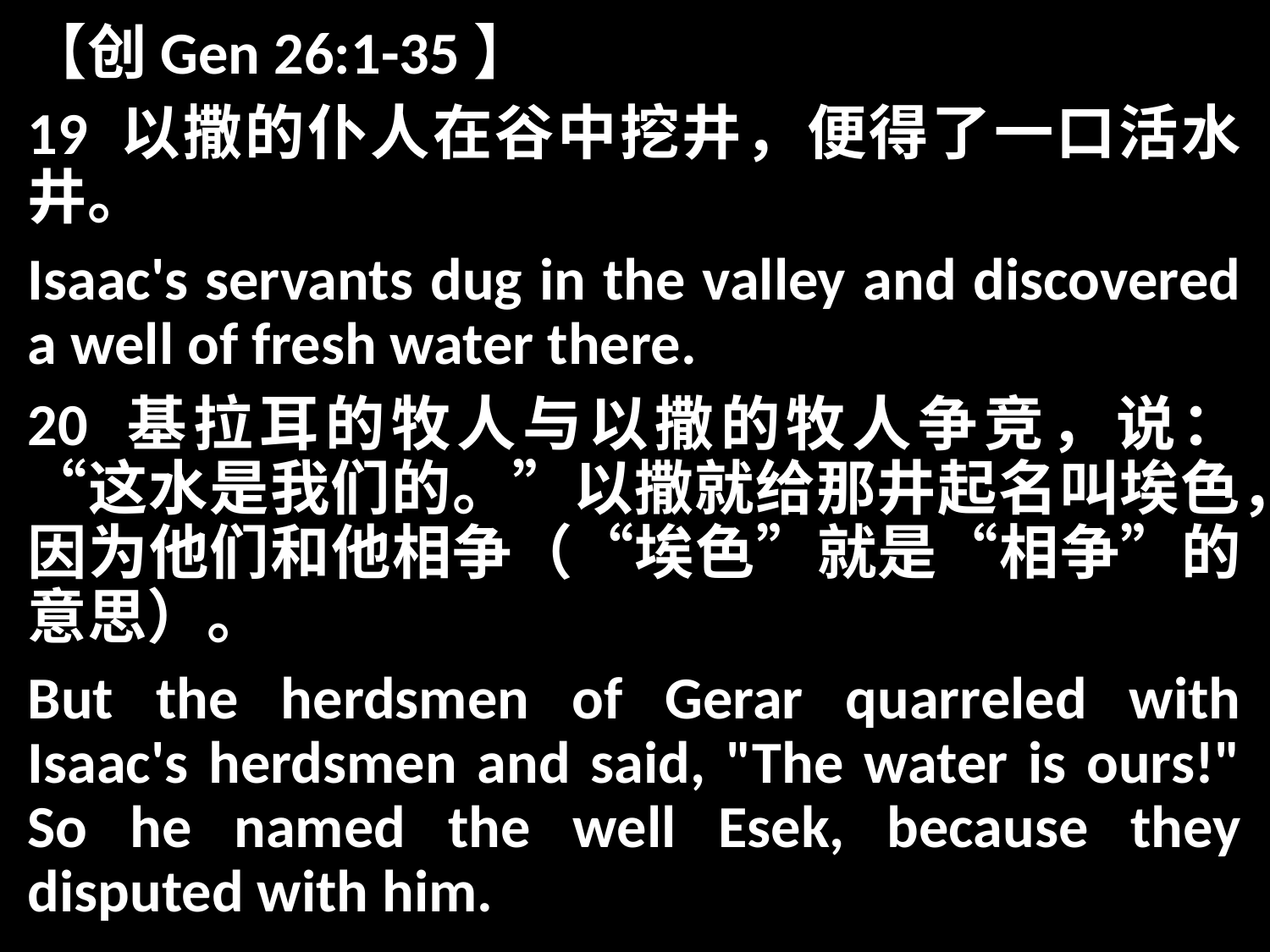

【创Gen 26:1-35】
19 以撒的仆人在谷中挖井，便得了一口活水井。
Isaac's servants dug in the valley and discovered a well of fresh water there.
20 基拉耳的牧人与以撒的牧人争竞，说：“这水是我们的。”以撒就给那井起名叫埃色，因为他们和他相争（“埃色”就是“相争”的意思）。
But the herdsmen of Gerar quarreled with Isaac's herdsmen and said, "The water is ours!" So he named the well Esek, because they disputed with him.